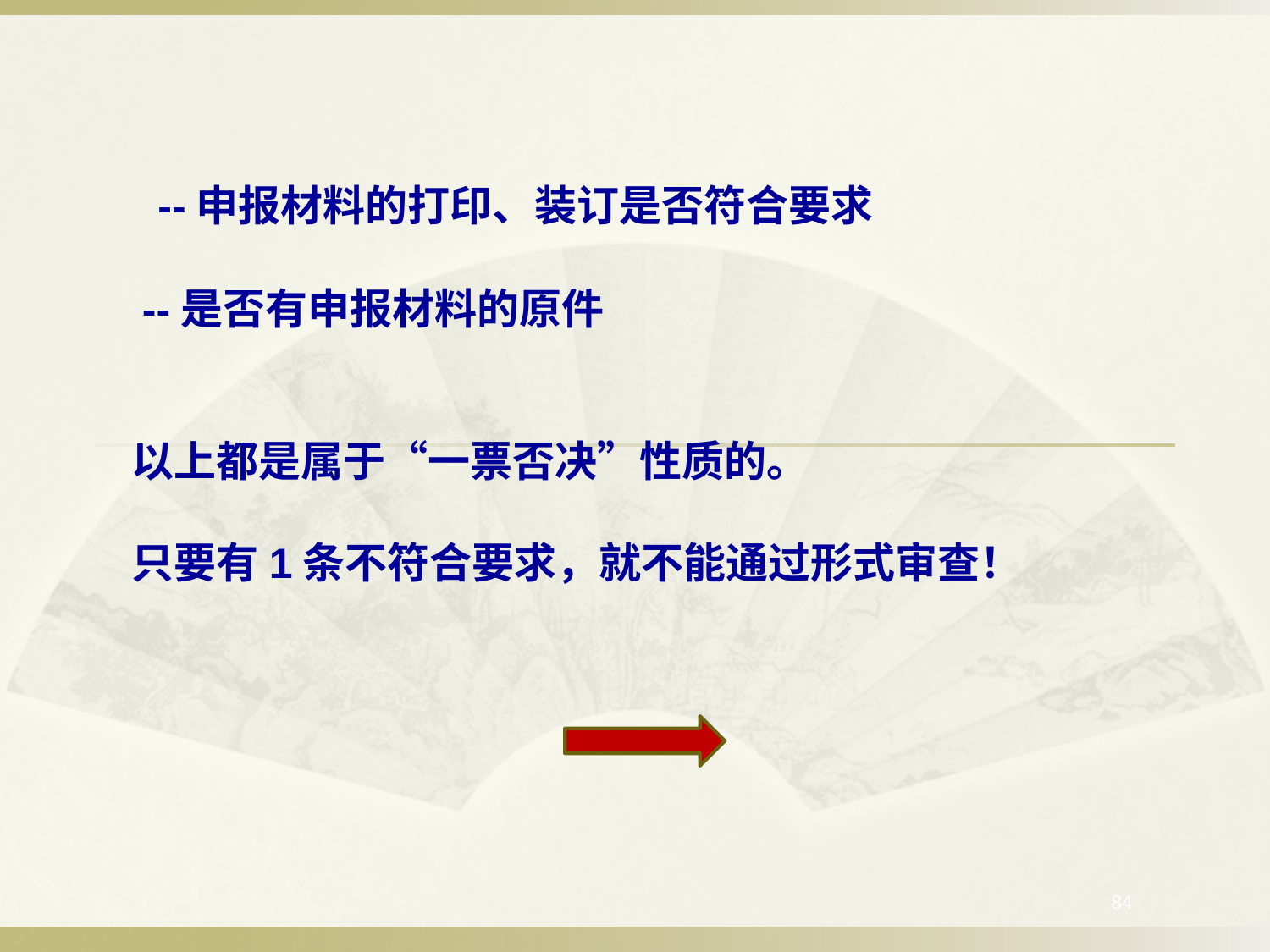

--申报材料的打印、装订是否符合要求

　　--是否有申报材料的原件

　　以上都是属于“一票否决”性质的。

　　只要有1条不符合要求，就不能通过形式审查！

84